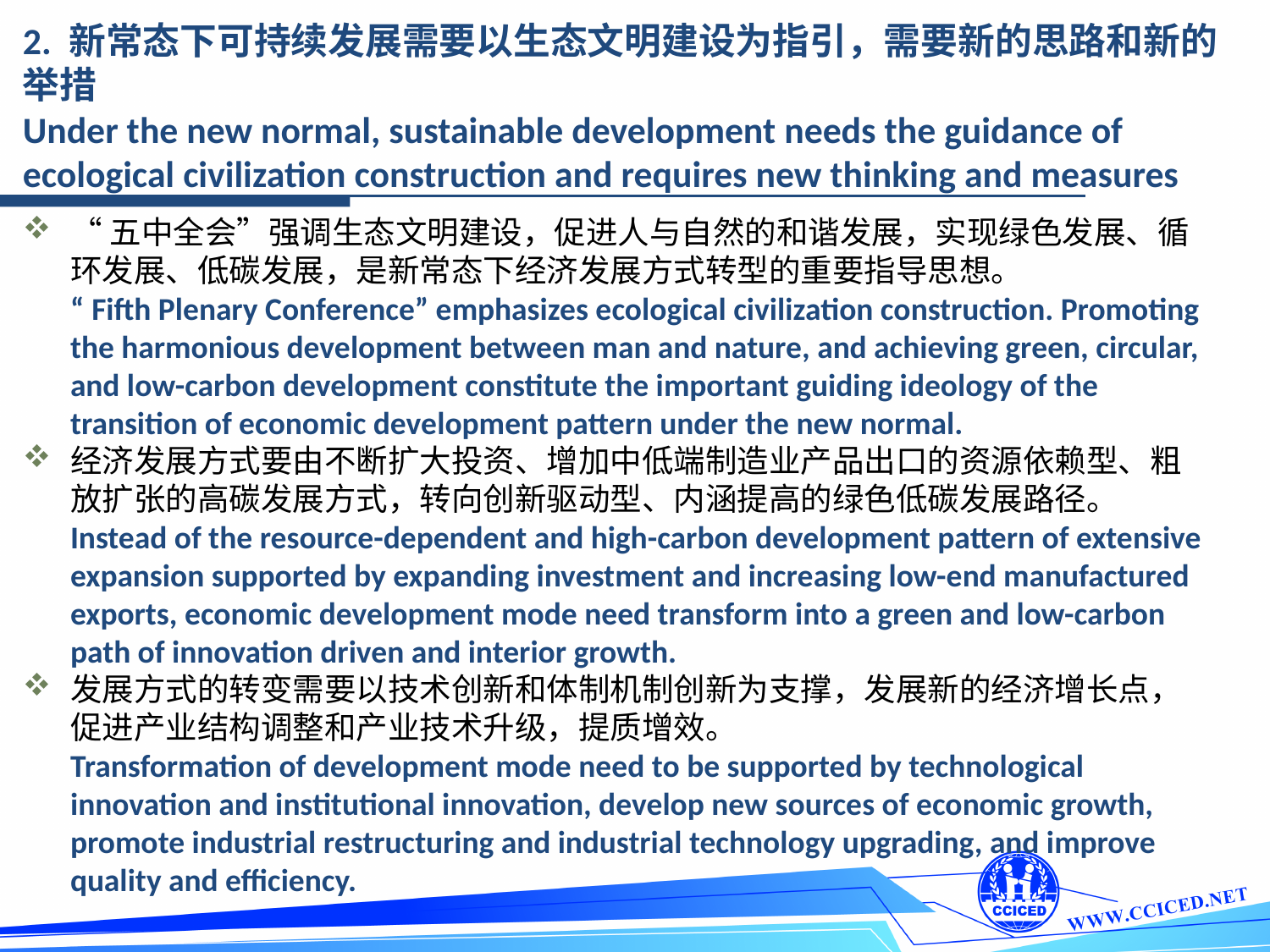

2. 新常态下可持续发展需要以生态文明建设为指引，需要新的思路和新的举措
Under the new normal, sustainable development needs the guidance of ecological civilization construction and requires new thinking and measures
“五中全会”强调生态文明建设，促进人与自然的和谐发展，实现绿色发展、循环发展、低碳发展，是新常态下经济发展方式转型的重要指导思想。
“Fifth Plenary Conference” emphasizes ecological civilization construction. Promoting the harmonious development between man and nature, and achieving green, circular, and low-carbon development constitute the important guiding ideology of the transition of economic development pattern under the new normal.
经济发展方式要由不断扩大投资、增加中低端制造业产品出口的资源依赖型、粗放扩张的高碳发展方式，转向创新驱动型、内涵提高的绿色低碳发展路径。
Instead of the resource-dependent and high-carbon development pattern of extensive expansion supported by expanding investment and increasing low-end manufactured exports, economic development mode need transform into a green and low-carbon path of innovation driven and interior growth.
发展方式的转变需要以技术创新和体制机制创新为支撑，发展新的经济增长点，促进产业结构调整和产业技术升级，提质增效。
Transformation of development mode need to be supported by technological innovation and institutional innovation, develop new sources of economic growth, promote industrial restructuring and industrial technology upgrading, and improve quality and efficiency.